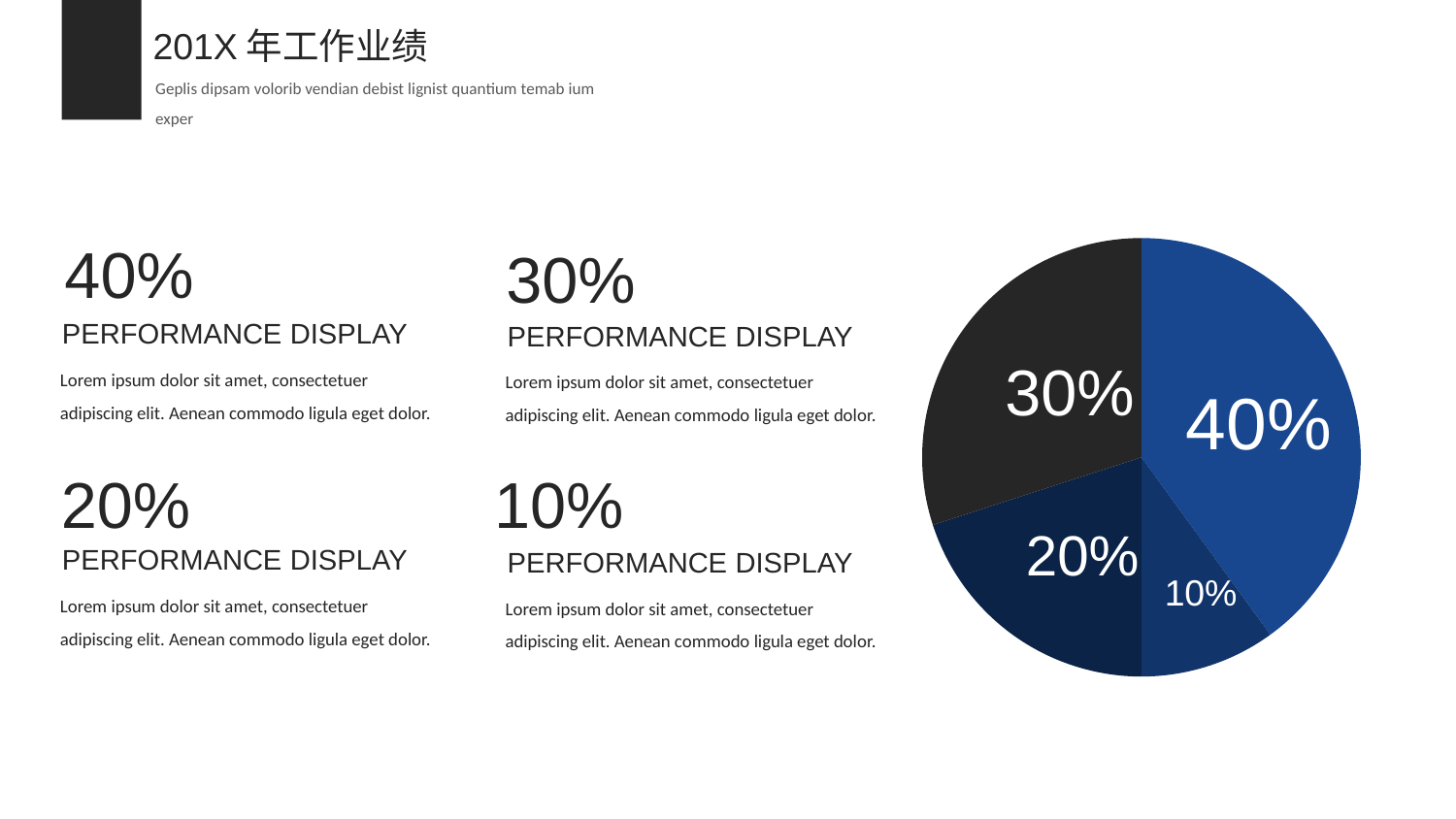

201X年工作业绩
Geplis dipsam volorib vendian debist lignist quantium temab ium exper
40%

### Chart

| Category | 销售额 |
|---|---|
| 第一季度 | 8.0 |
| 第二季度 | 2.0 |
| 第三季度 | 4.0 |
| 第四季度 | 6.0 |
30%
PERFORMANCE DISPLAY
PERFORMANCE DISPLAY
30%
Lorem ipsum dolor sit amet, consectetuer adipiscing elit. Aenean commodo ligula eget dolor.
Lorem ipsum dolor sit amet, consectetuer adipiscing elit. Aenean commodo ligula eget dolor.
40%
20%
10%
20%
PERFORMANCE DISPLAY
PERFORMANCE DISPLAY
10%
Lorem ipsum dolor sit amet, consectetuer adipiscing elit. Aenean commodo ligula eget dolor.
Lorem ipsum dolor sit amet, consectetuer adipiscing elit. Aenean commodo ligula eget dolor.